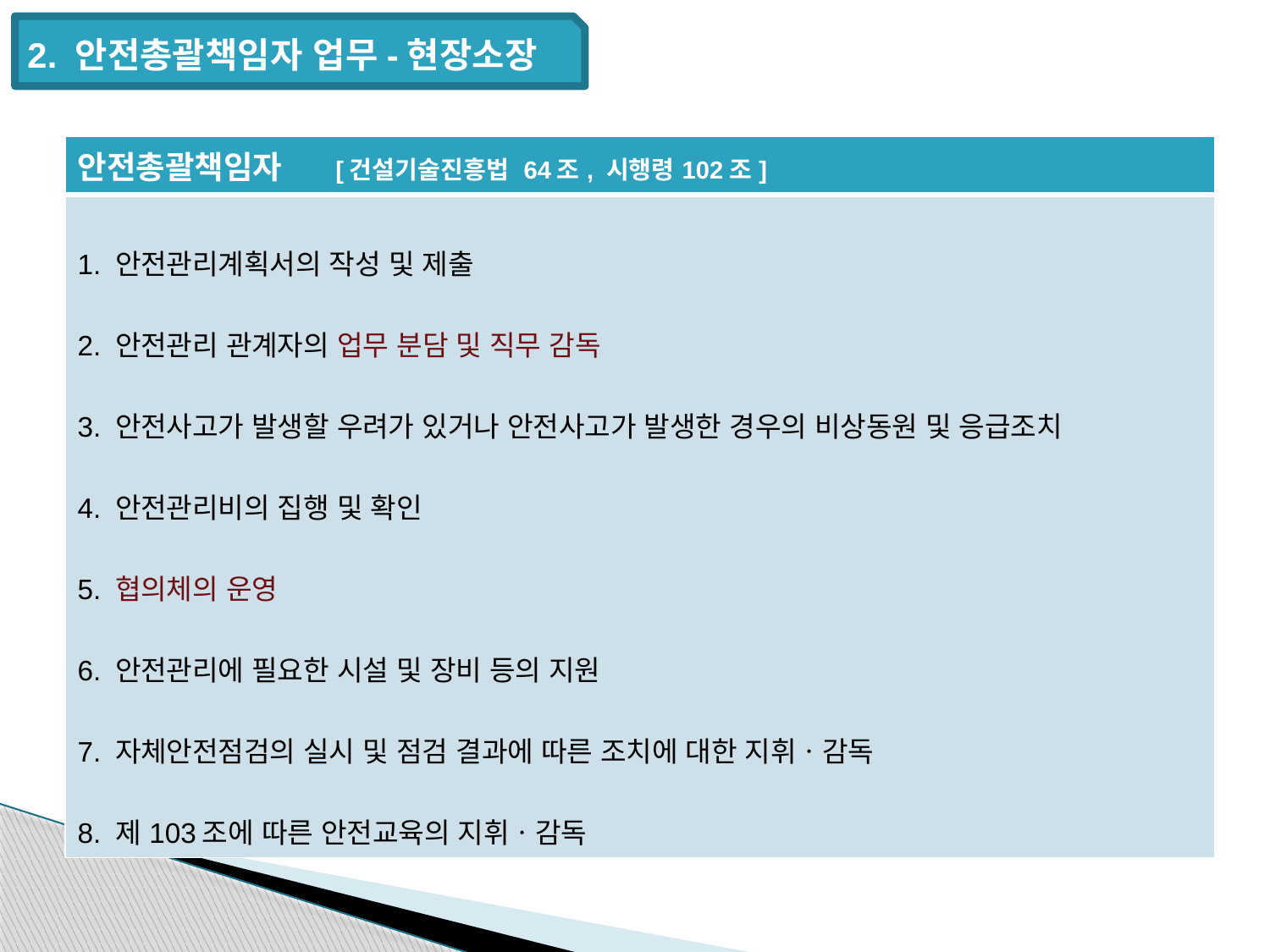

2. 안전총괄책임자 업무-현장소장
| 안전총괄책임자 [건설기술진흥법 64조, 시행령102조] |
| --- |
| 1. 안전관리계획서의 작성 및 제출 2. 안전관리 관계자의 업무 분담 및 직무 감독 3. 안전사고가 발생할 우려가 있거나 안전사고가 발생한 경우의 비상동원 및 응급조치 4. 안전관리비의 집행 및 확인 5. 협의체의 운영 6. 안전관리에 필요한 시설 및 장비 등의 지원 7. 자체안전점검의 실시 및 점검 결과에 따른 조치에 대한 지휘ㆍ감독 8. 제103조에 따른 안전교육의 지휘ㆍ감독 |